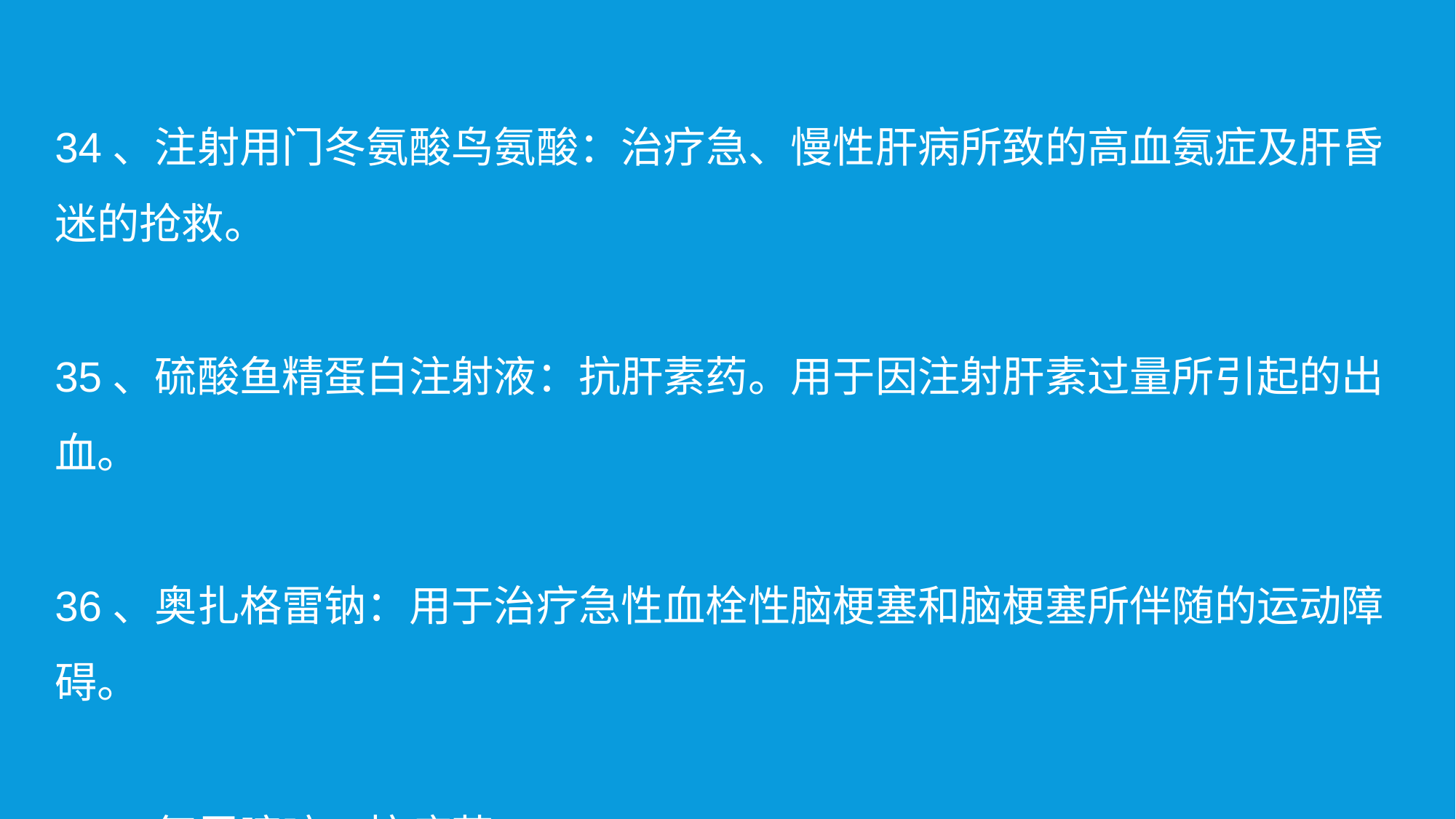

34、注射用门冬氨酸鸟氨酸：治疗急、慢性肝病所致的高血氨症及肝昏迷的抢救。

35、硫酸鱼精蛋白注射液：抗肝素药。用于因注射肝素过量所引起的出血。

36、奥扎格雷钠：用于治疗急性血栓性脑梗塞和脑梗塞所伴随的运动障碍。

37、氟尿嘧啶：抗癌药。